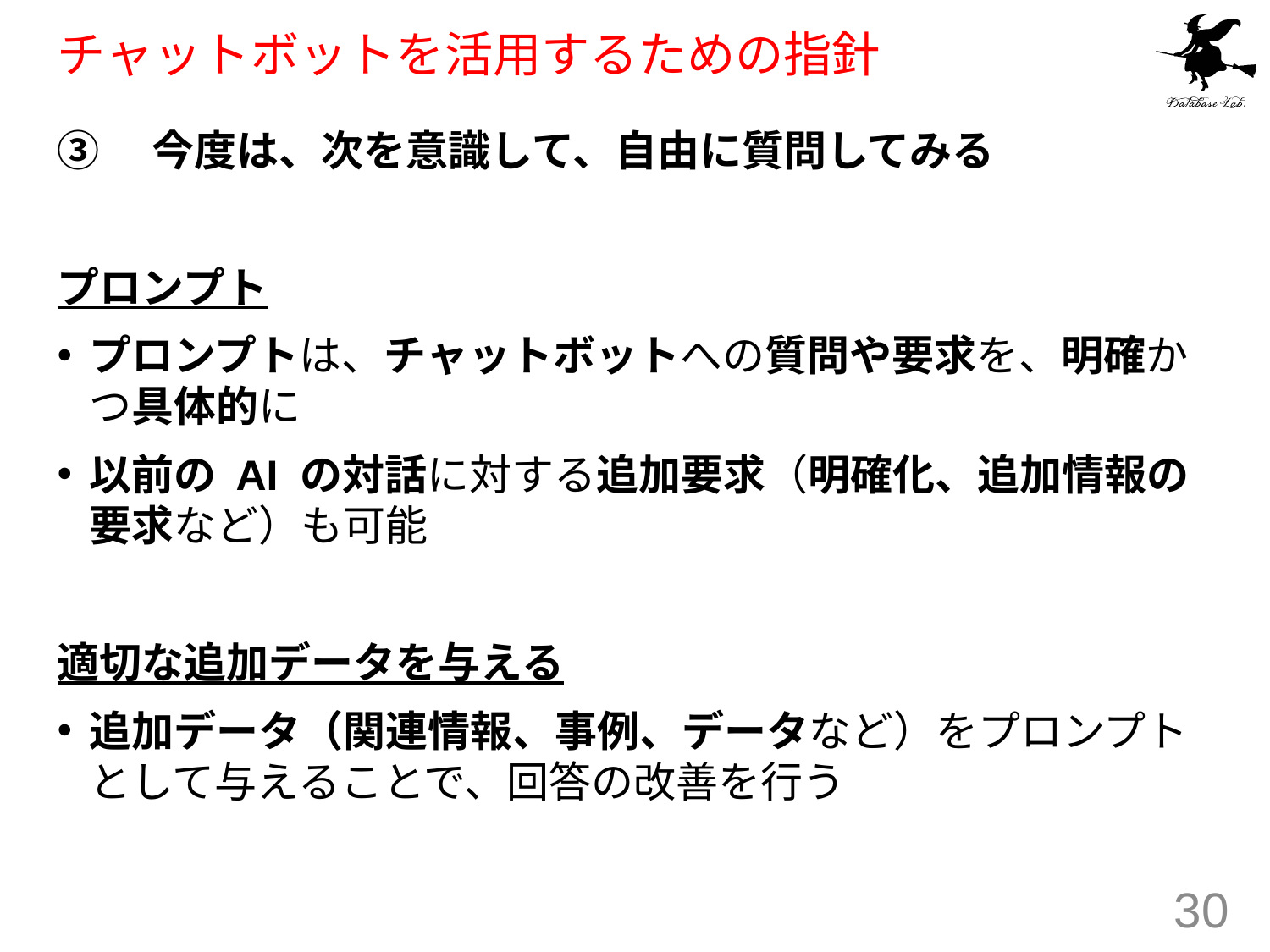

# チャットボットを活用するための指針
③　今度は、次を意識して、自由に質問してみる

プロンプト
プロンプトは、チャットボットへの質問や要求を、明確かつ具体的に
以前の AI の対話に対する追加要求（明確化、追加情報の要求など）も可能

適切な追加データを与える
追加データ（関連情報、事例、データなど）をプロンプトとして与えることで、回答の改善を行う

30